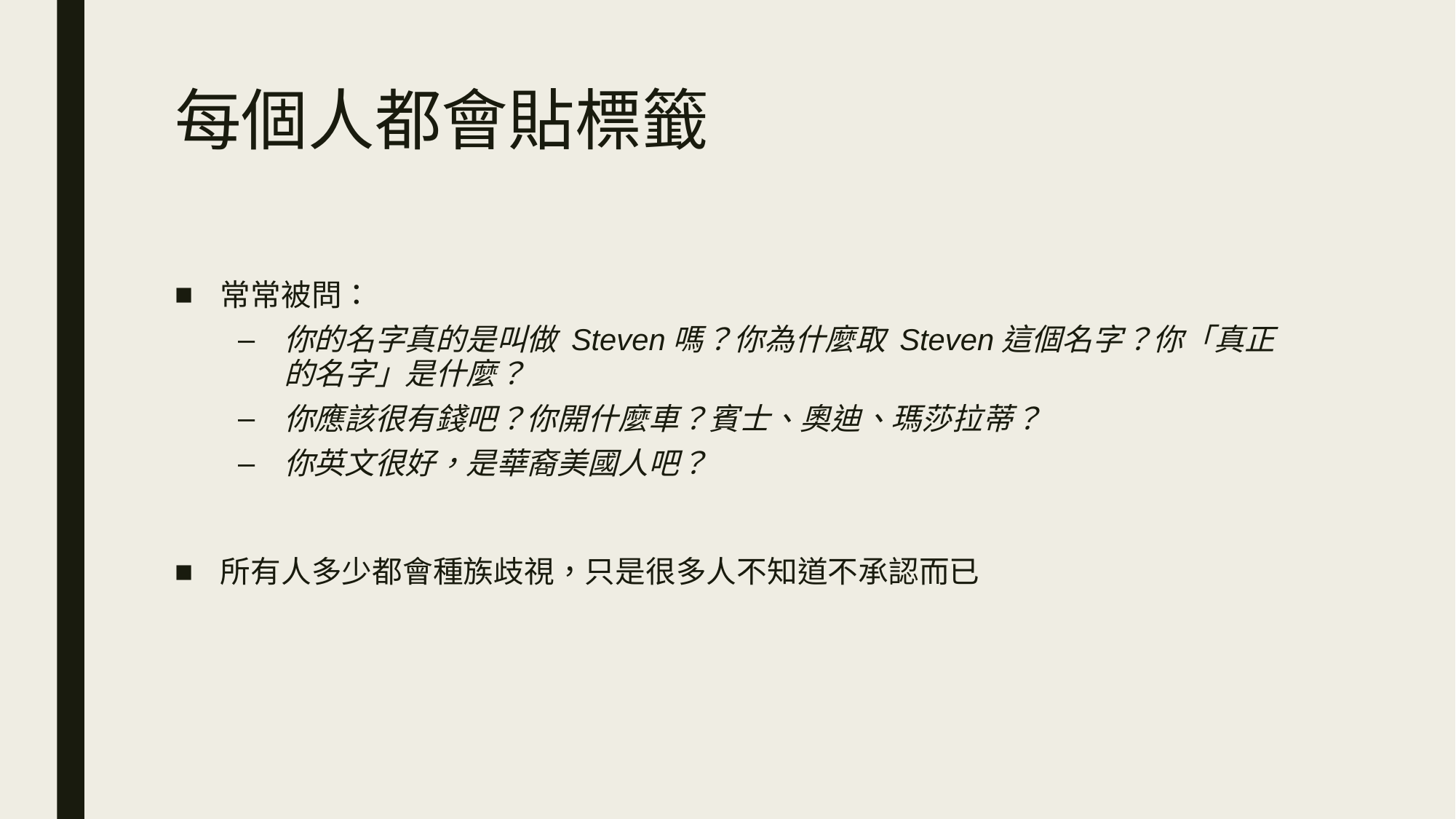

# 每個人都會貼標籤
常常被問：
你的名字真的是叫做 Steven嗎？你為什麼取 Steven這個名字？你「真正的名字」是什麼？
你應該很有錢吧？你開什麼車？賓士、奧迪、瑪莎拉蒂？
你英文很好，是華裔美國人吧？

所有人多少都會種族歧視，只是很多人不知道不承認而已